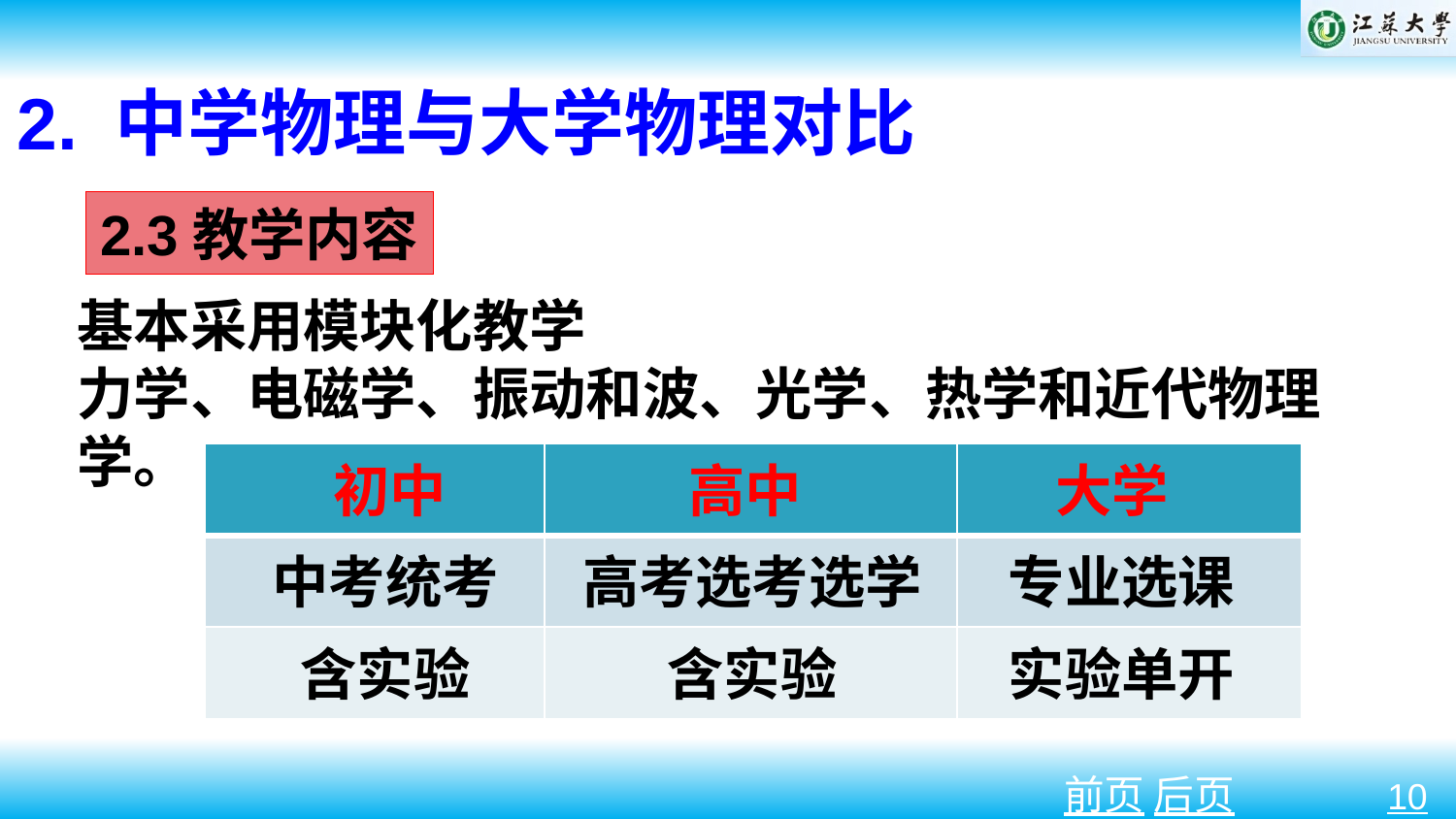

2. 中学物理与大学物理对比
2.3教学内容
基本采用模块化教学
力学、电磁学、振动和波、光学、热学和近代物理学。
|  |  |  |
| --- | --- | --- |
|  |  |  |
|  |  |  |
初中
大学
高中
中考统考
高考选考选学
专业选课
含实验
含实验
实验单开